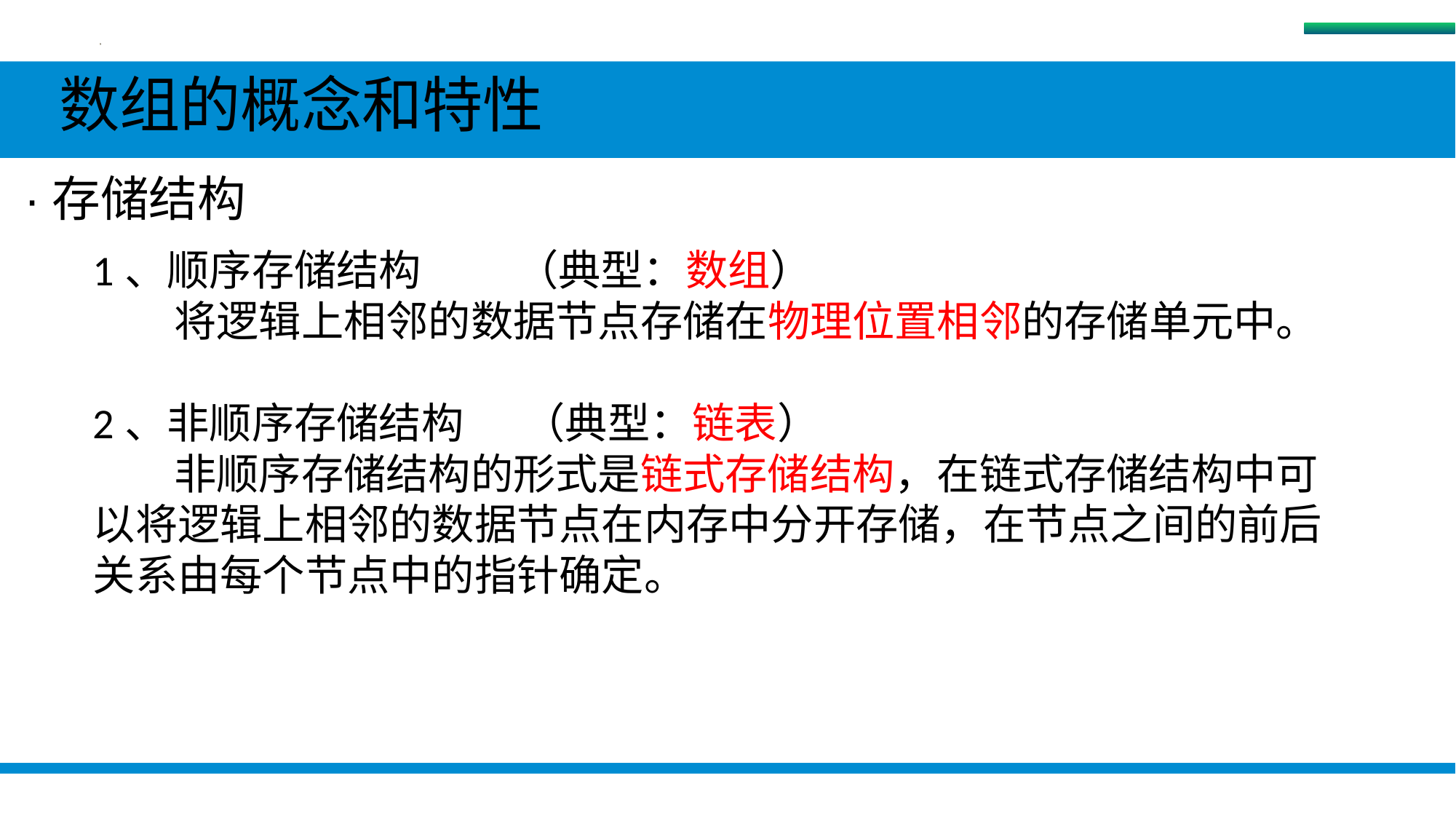

数组

  数组的概念和特性
 ·存储结构
1、顺序存储结构        （典型：数组）
      将逻辑上相邻的数据节点存储在物理位置相邻的存储单元中。

2、非顺序存储结构     （典型：链表）
      非顺序存储结构的形式是链式存储结构，在链式存储结构中可以将逻辑上相邻的数据节点在内存中分开存储，在节点之间的前后关系由每个节点中的指针确定。

#